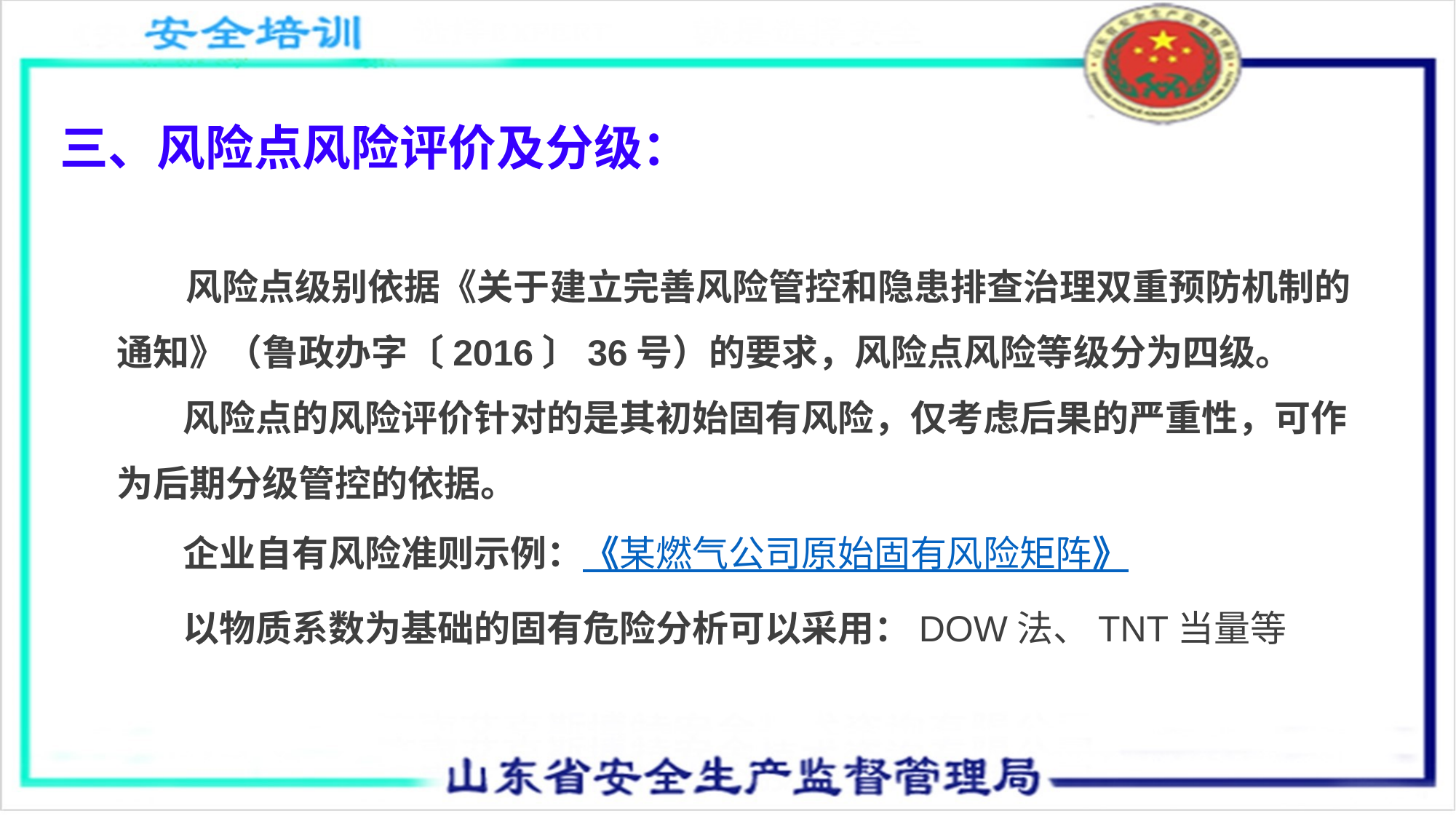

三、风险点风险评价及分级：
         风险点级别依据《关于建立完善风险管控和隐患排查治理双重预防机制的通知》（鲁政办字〔2016〕36号）的要求，风险点风险等级分为四级。
       风险点的风险评价针对的是其初始固有风险，仅考虑后果的严重性，可作为后期分级管控的依据。
       企业自有风险准则示例：《某燃气公司原始固有风险矩阵》
       以物质系数为基础的固有危险分析可以采用：DOW法、TNT当量等